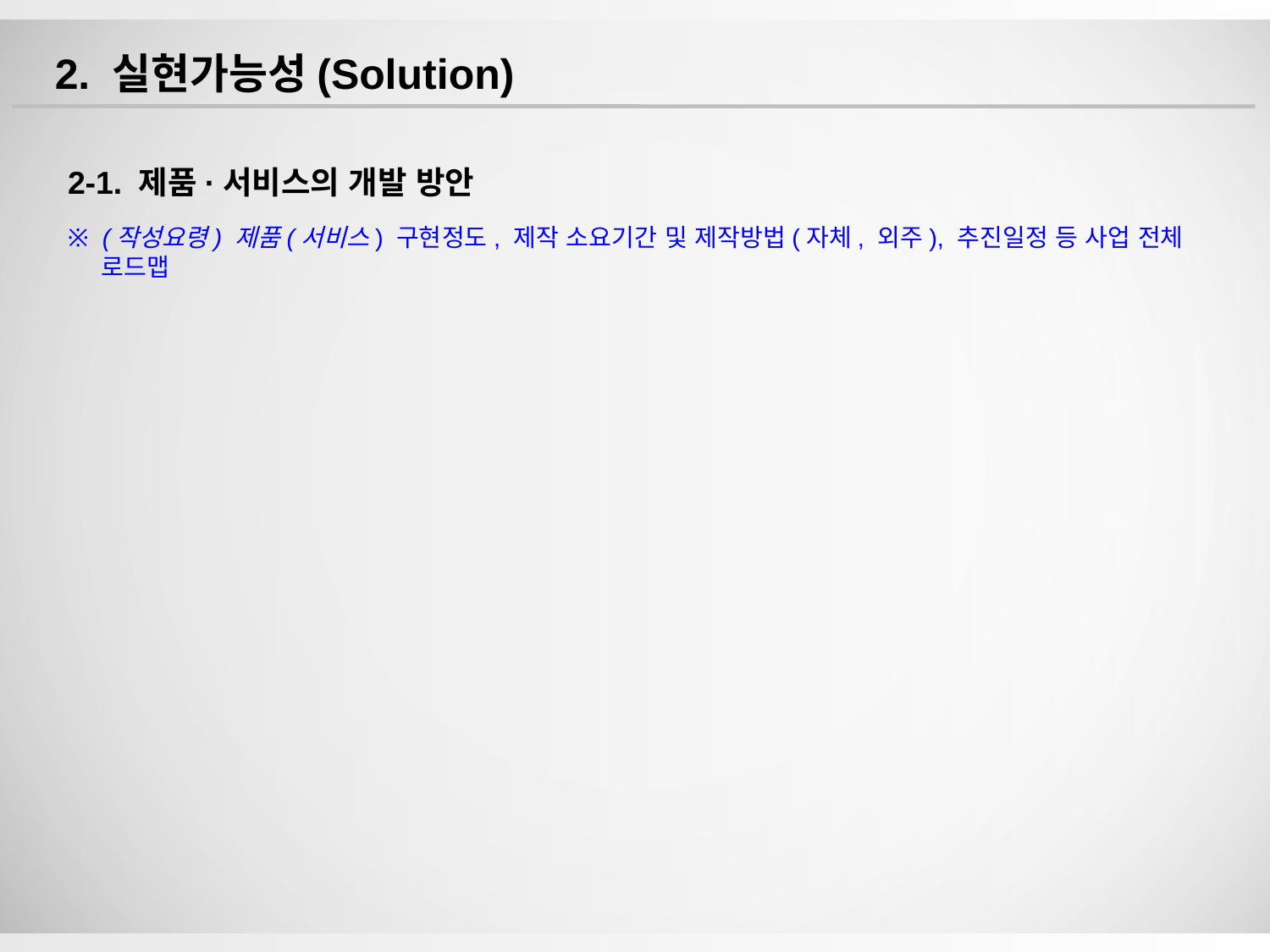

2. 실현가능성(Solution)
2-1. 제품·서비스의 개발 방안

※  (작성요령) 제품(서비스) 구현정도, 제작 소요기간 및 제작방법(자체, 외주), 추진일정 등 사업 전체
    로드맵